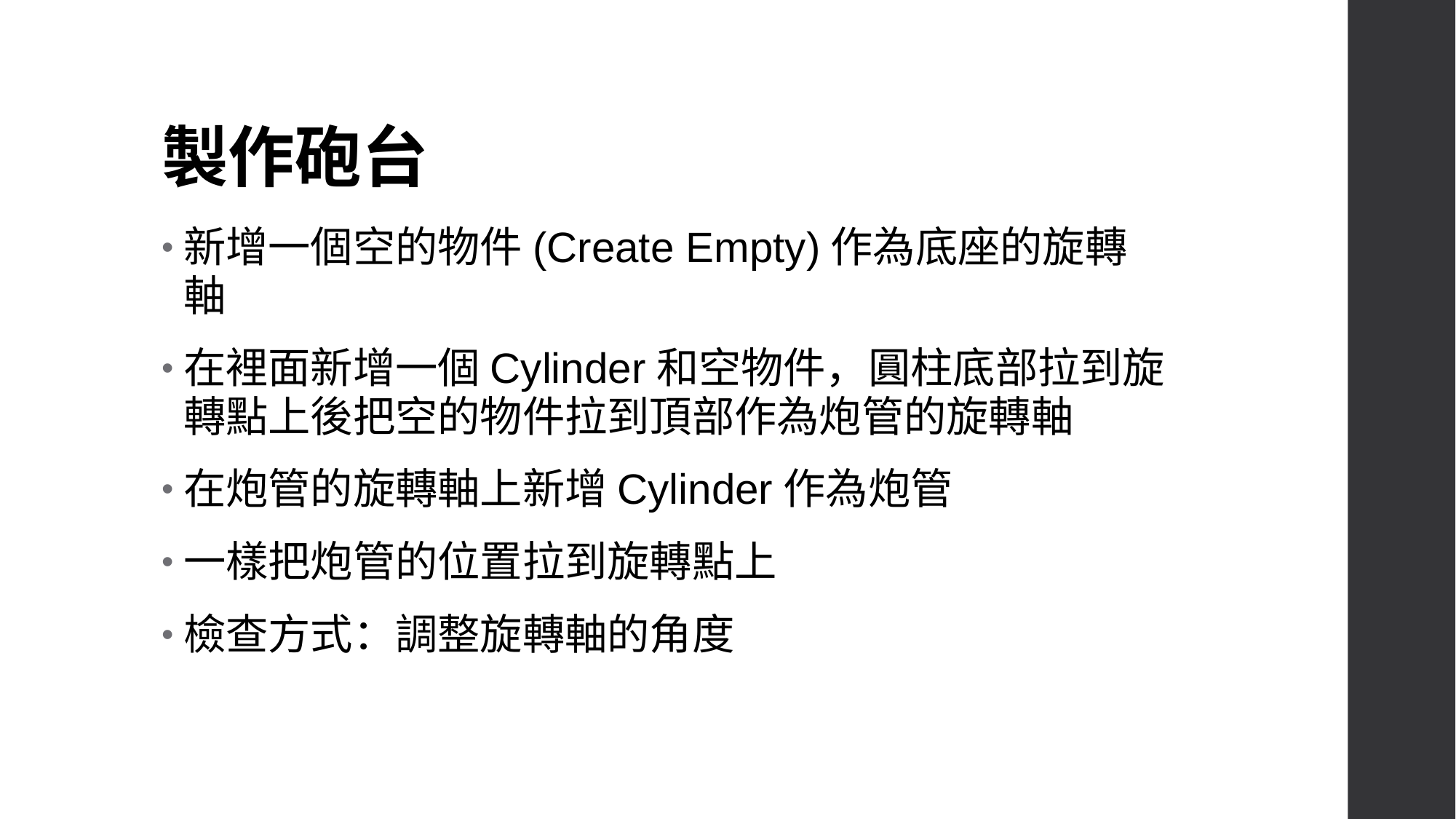

# 製作砲台
新增一個空的物件(Create Empty)作為底座的旋轉軸
在裡面新增一個Cylinder和空物件，圓柱底部拉到旋轉點上後把空的物件拉到頂部作為炮管的旋轉軸
在炮管的旋轉軸上新增Cylinder作為炮管
一樣把炮管的位置拉到旋轉點上
檢查方式：調整旋轉軸的角度